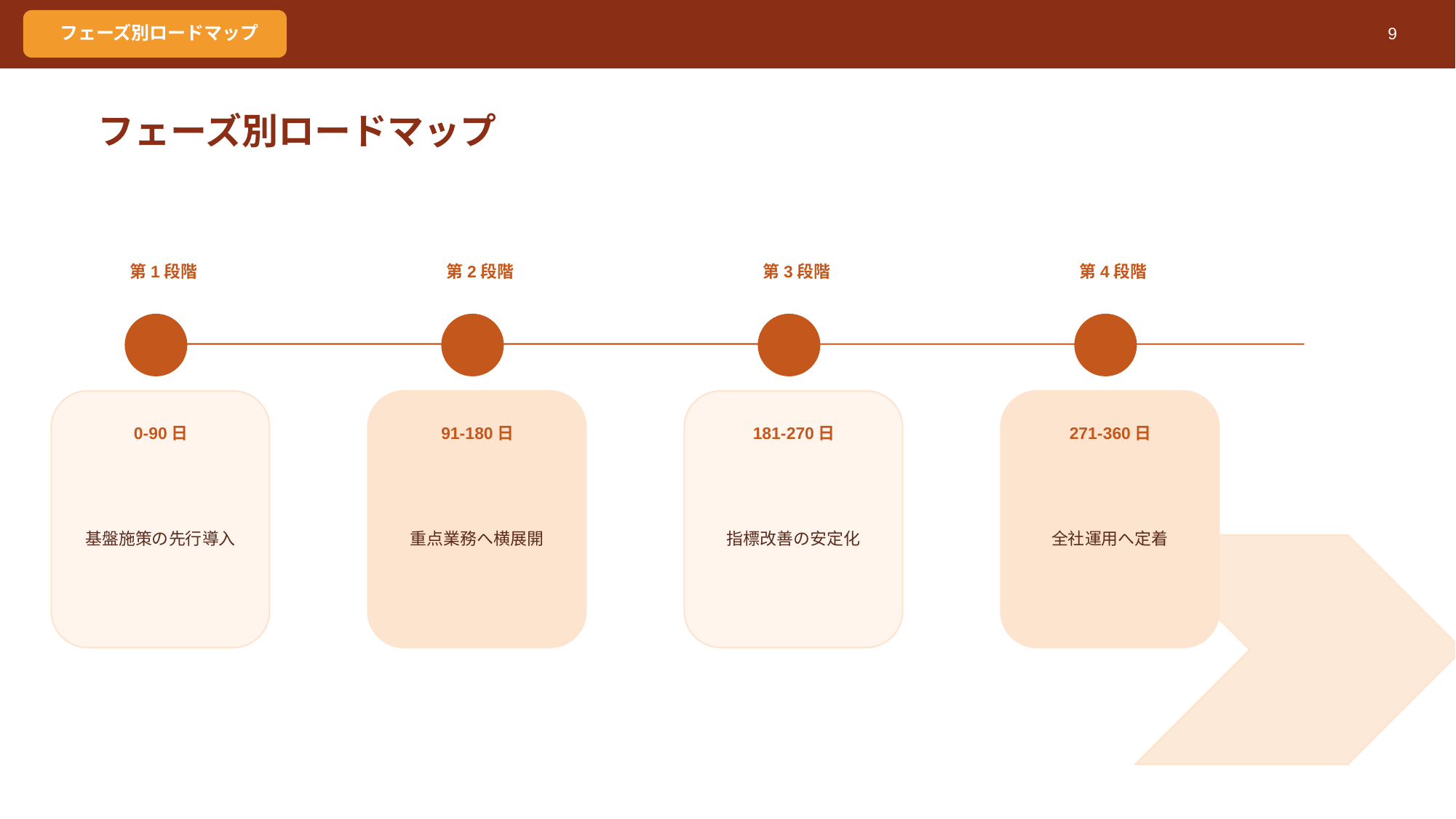

フェーズ別ロードマップ
9
フェーズ別ロードマップ
第1段階
第2段階
第3段階
第4段階

0-90日
91-180日
181-270日
271-360日
基盤施策の先行導入
重点業務へ横展開
指標改善の安定化
全社運用へ定着